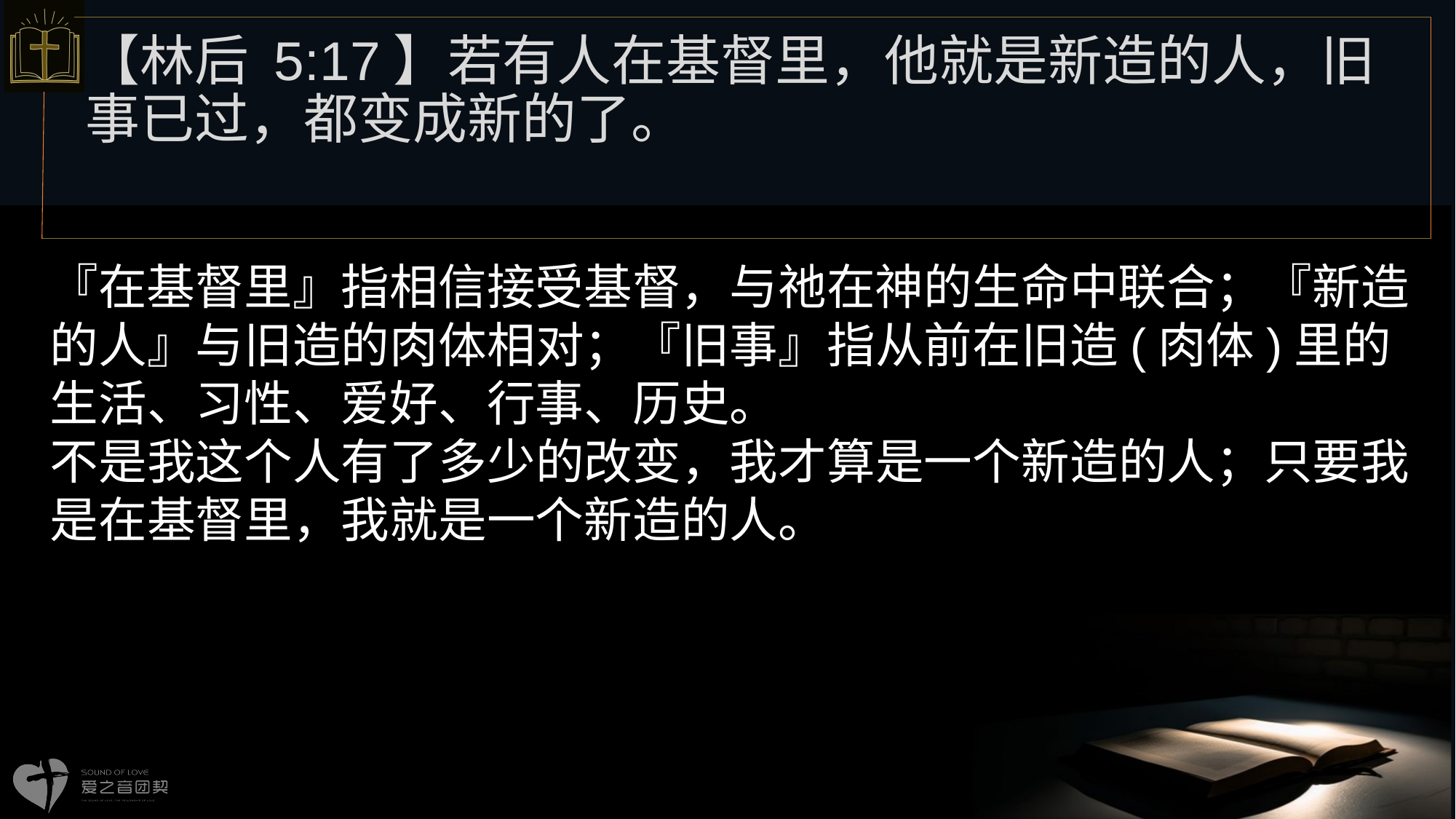

【林后 5:17】若有人在基督里，他就是新造的人，旧事已过，都变成新的了。
# 『在基督里』指相信接受基督，与祂在神的生命中联合；『新造的人』与旧造的肉体相对；『旧事』指从前在旧造(肉体)里的生活、习性、爱好、行事、历史。 不是我这个人有了多少的改变，我才算是一个新造的人；只要我是在基督里，我就是一个新造的人。